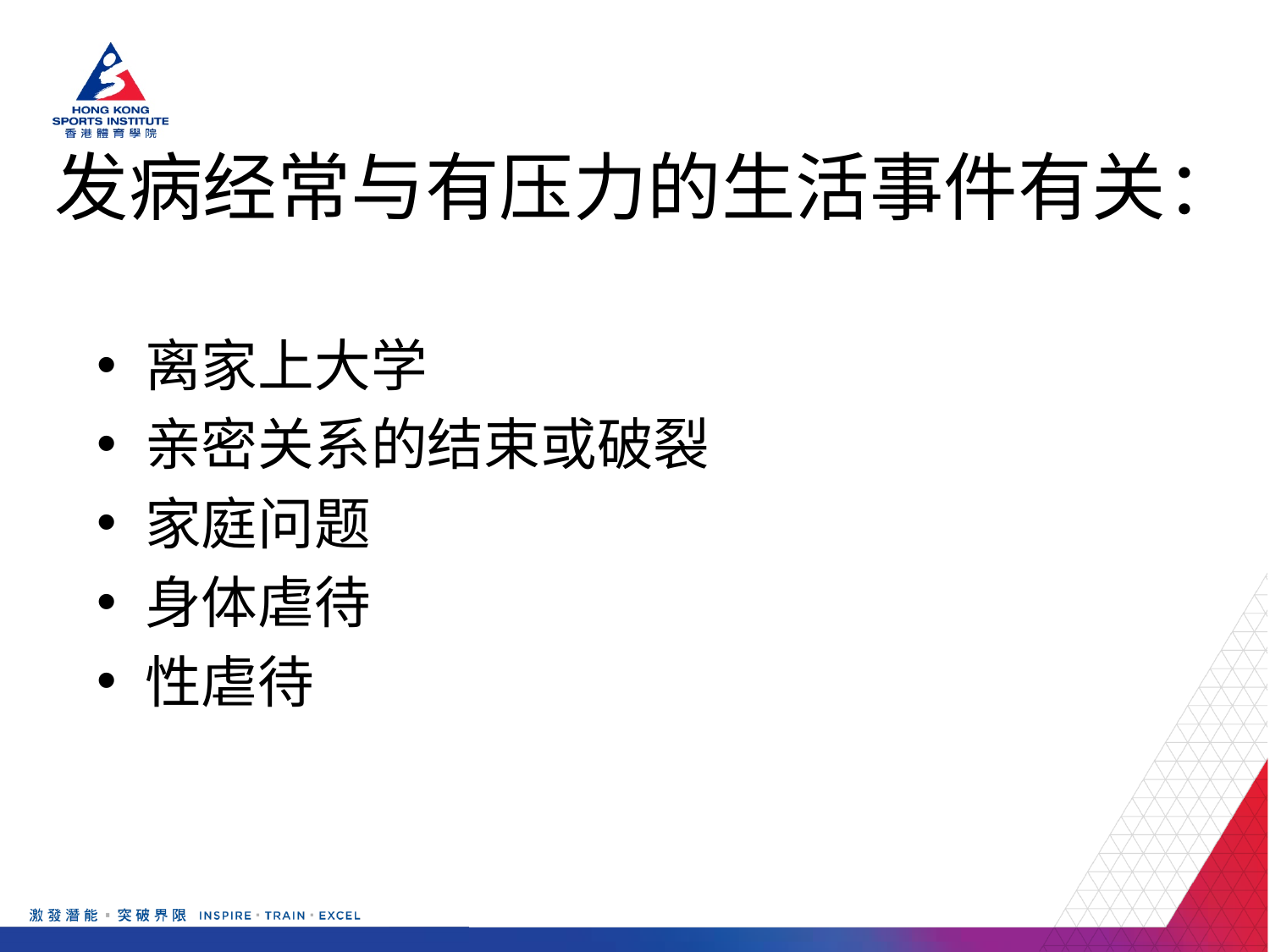

# 发病经常与有压力的生活事件有关：
离家上大学
亲密关系的结束或破裂
家庭问题
身体虐待
性虐待